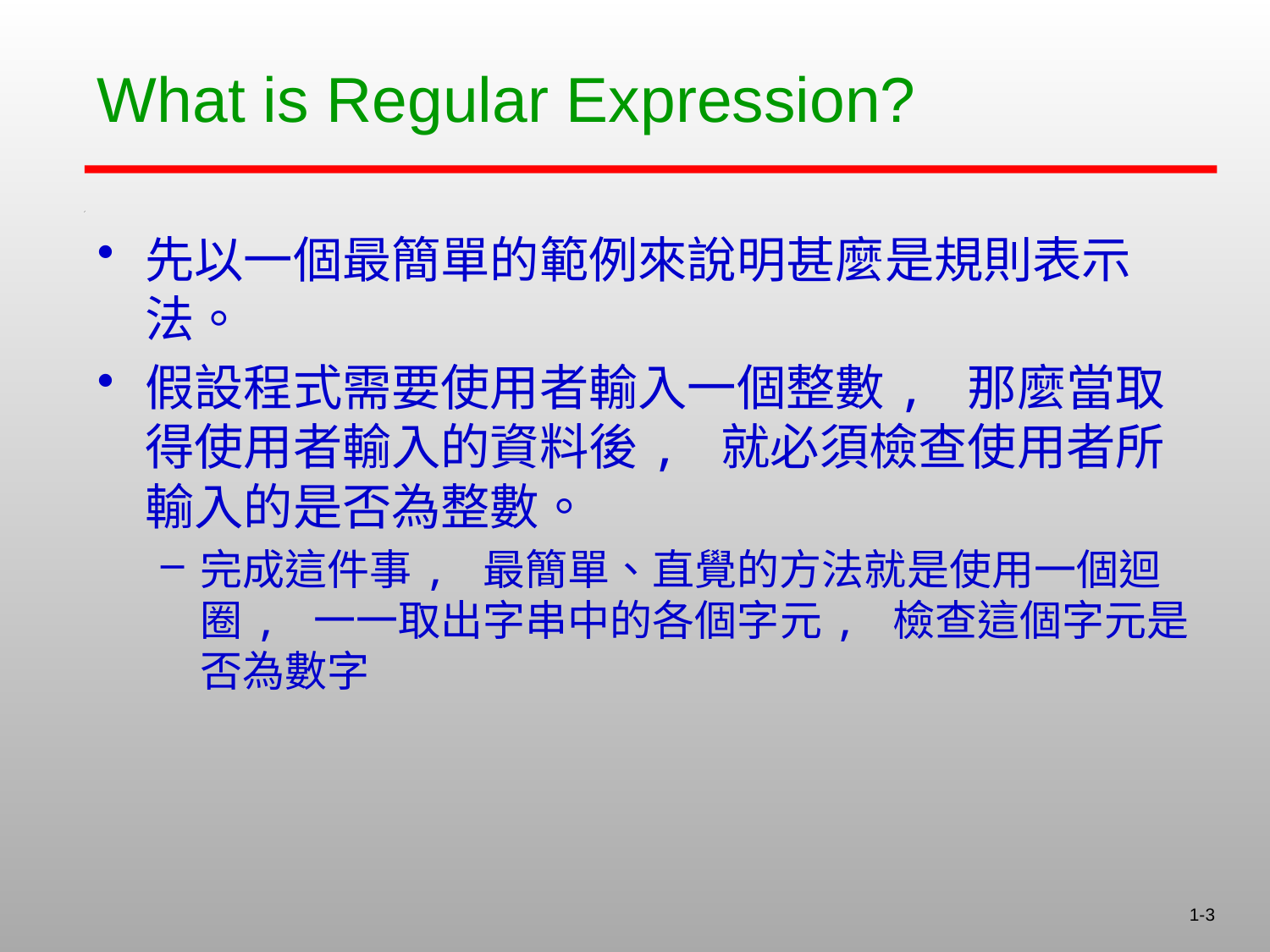

# What is Regular Expression?
先以一個最簡單的範例來說明甚麼是規則表示法。
假設程式需要使用者輸入一個整數, 那麼當取得使用者輸入的資料後, 就必須檢查使用者所輸入的是否為整數。
完成這件事, 最簡單、直覺的方法就是使用一個迴圈, 一一取出字串中的各個字元, 檢查這個字元是否為數字
1-3